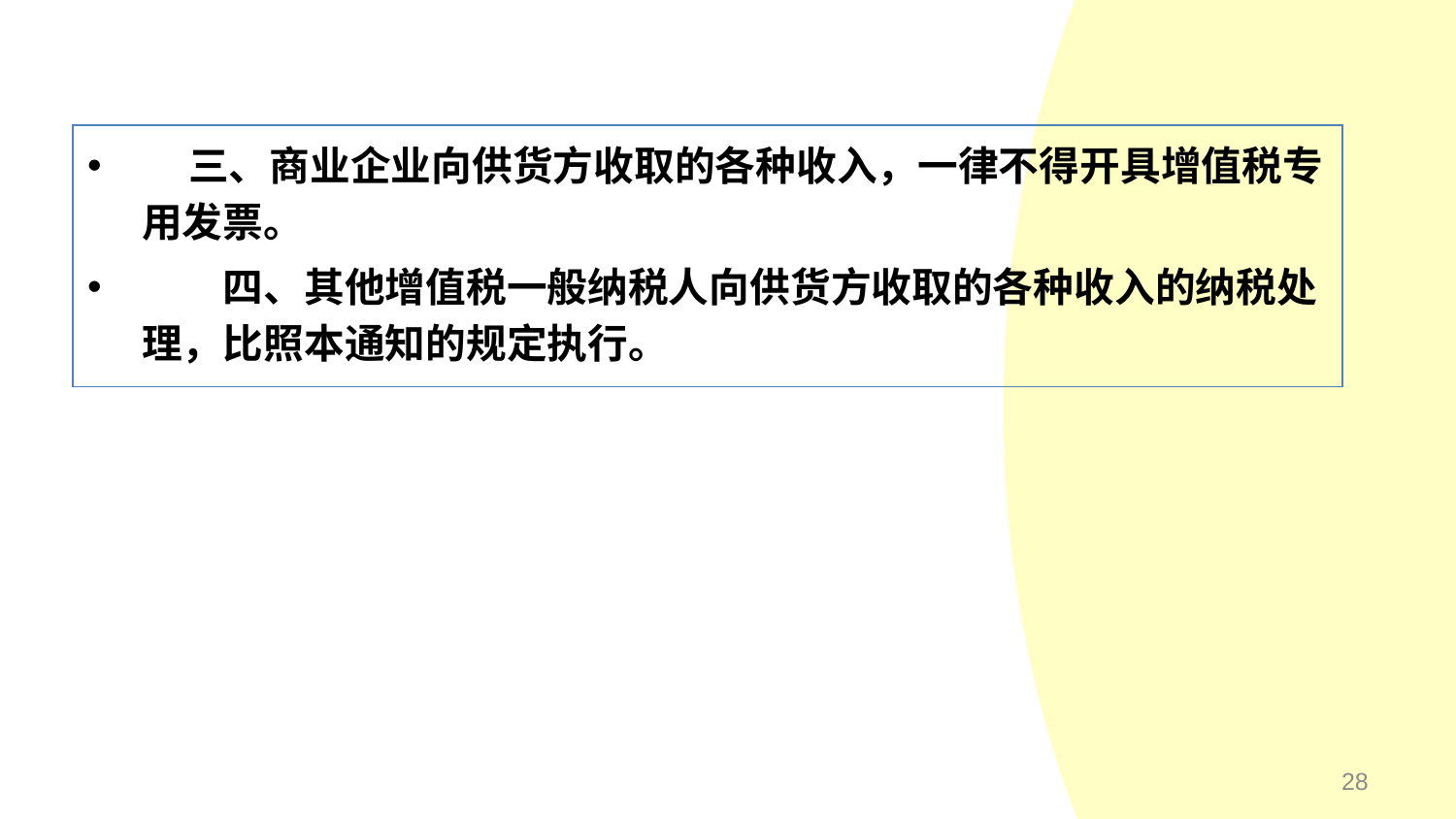

三、商业企业向供货方收取的各种收入，一律不得开具增值税专用发票。
　　四、其他增值税一般纳税人向供货方收取的各种收入的纳税处理，比照本通知的规定执行。
28